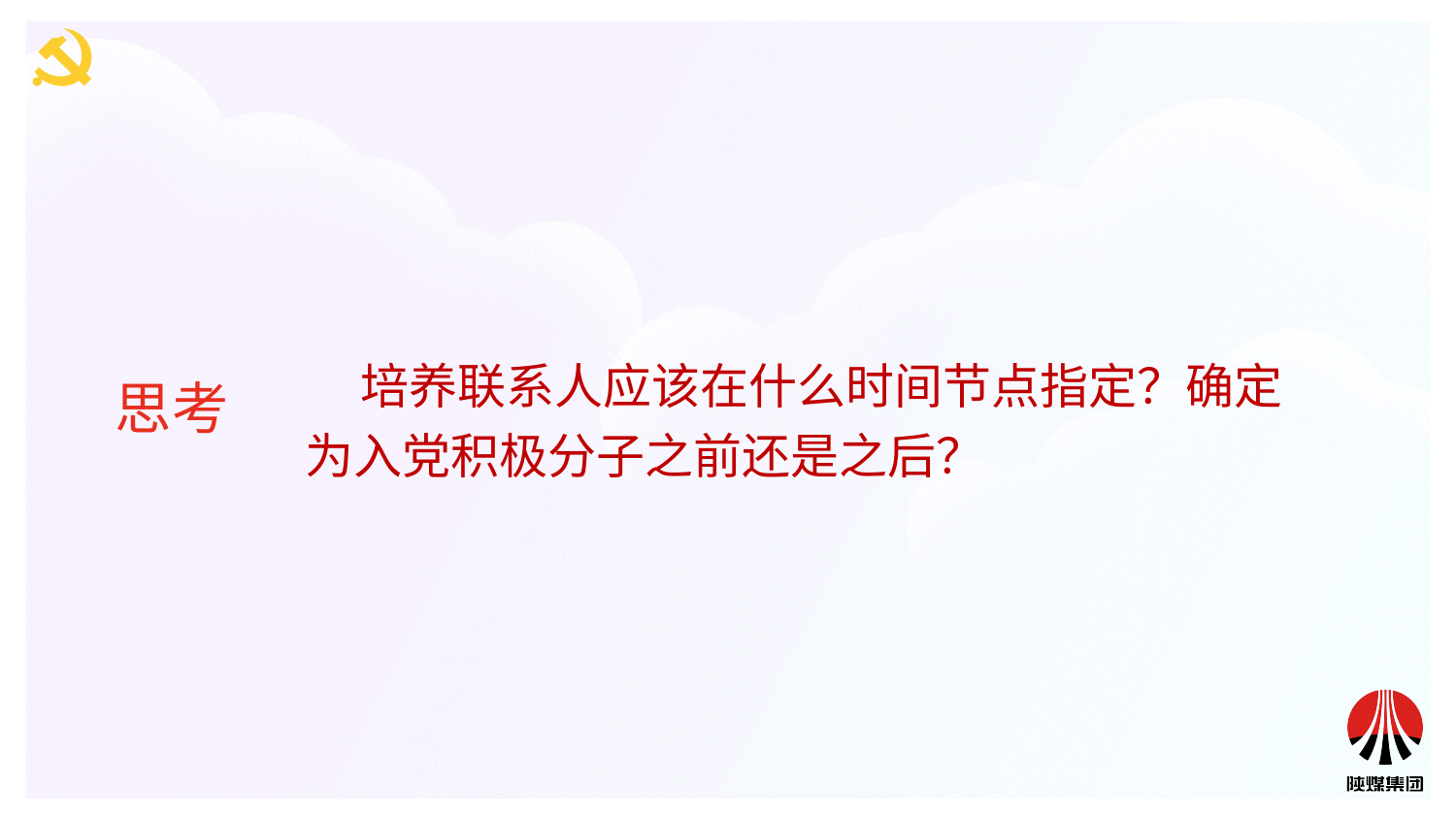

培养联系人应该在什么时间节点指定？确定为入党积极分子之前还是之后？
思考